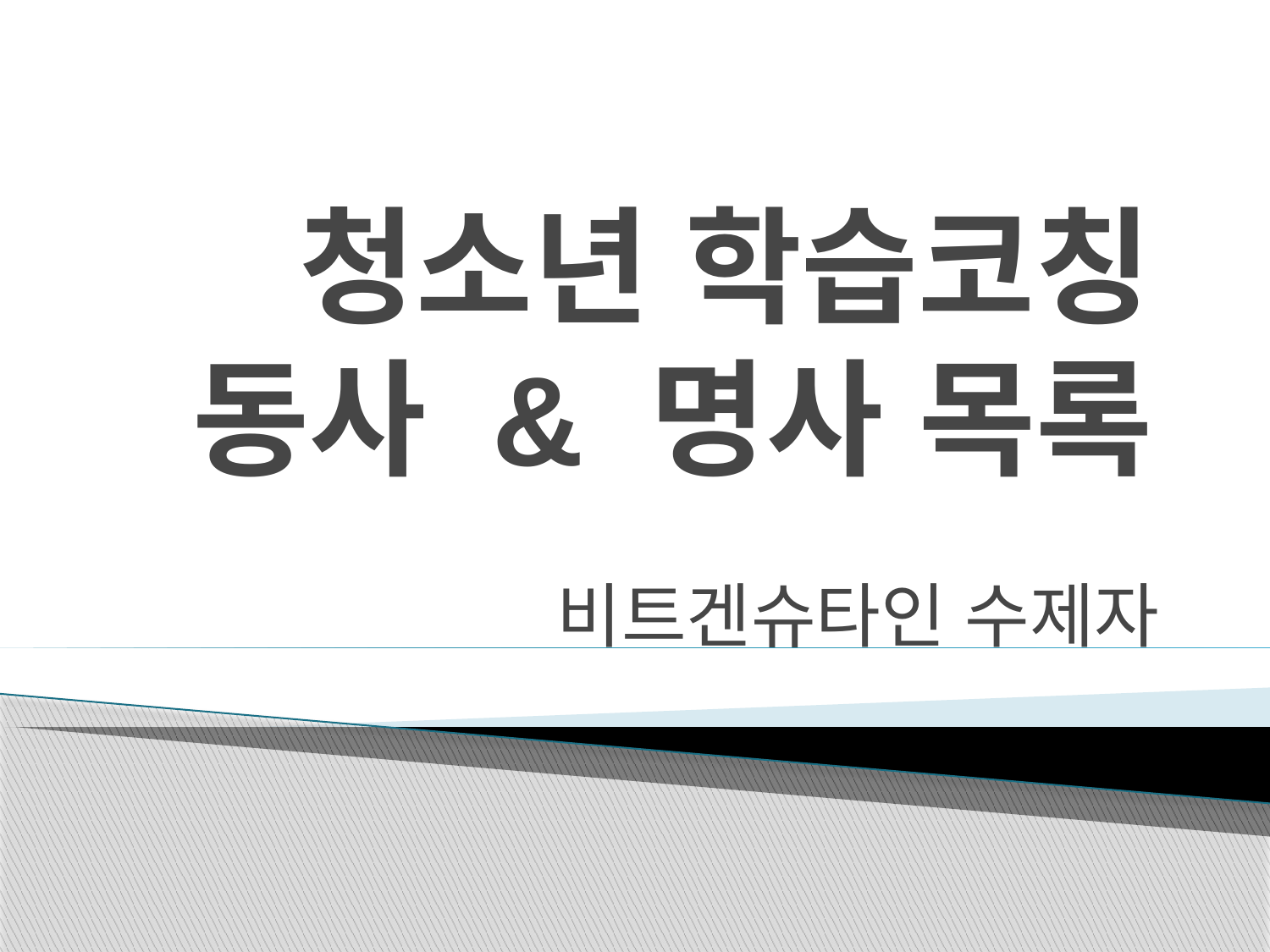

# 청소년 학습코칭 동사 & 명사 목록

비트겐슈타인 수제자